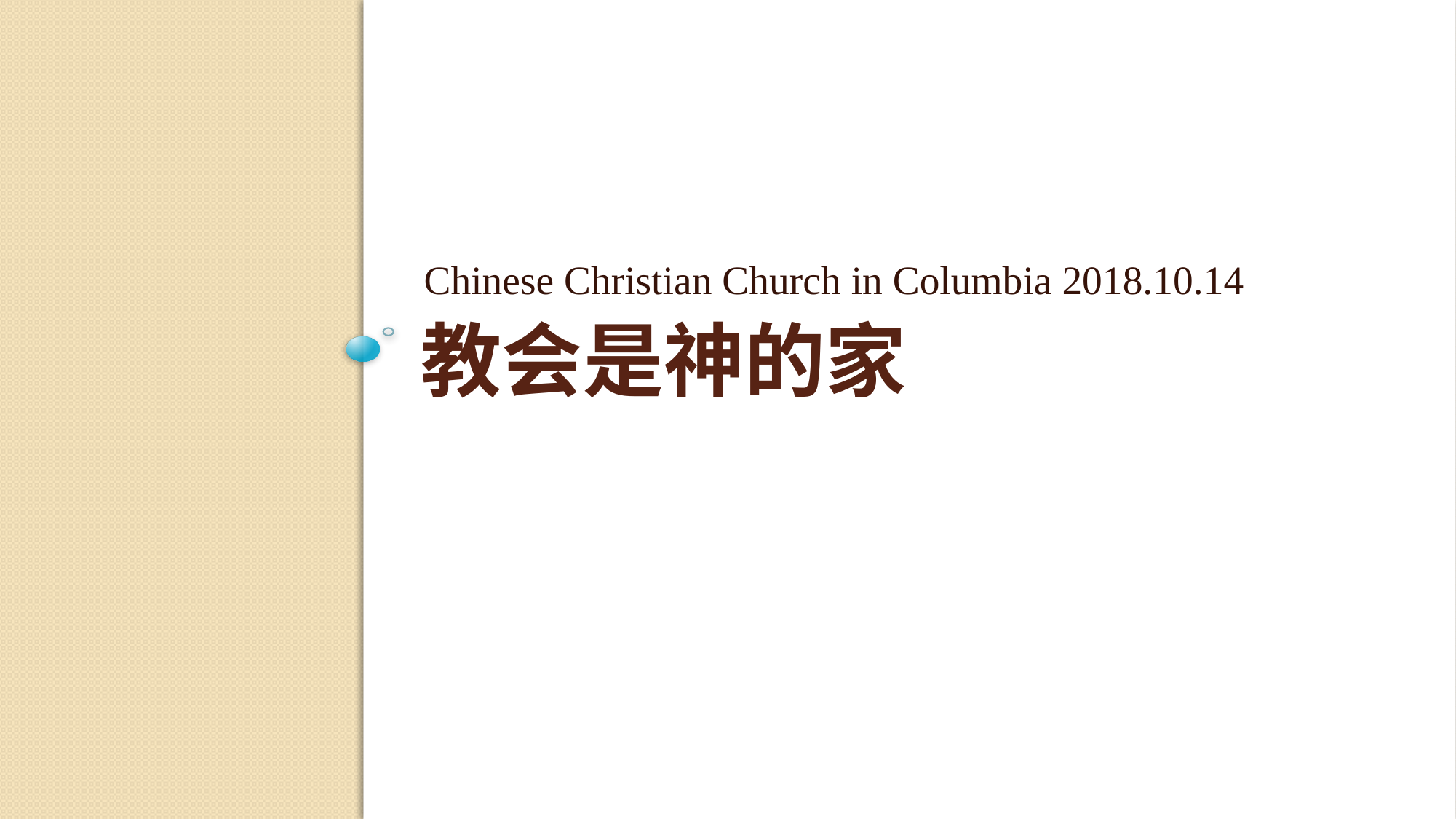

Chinese Christian Church in Columbia 2018.10.14
# 教会是神的家